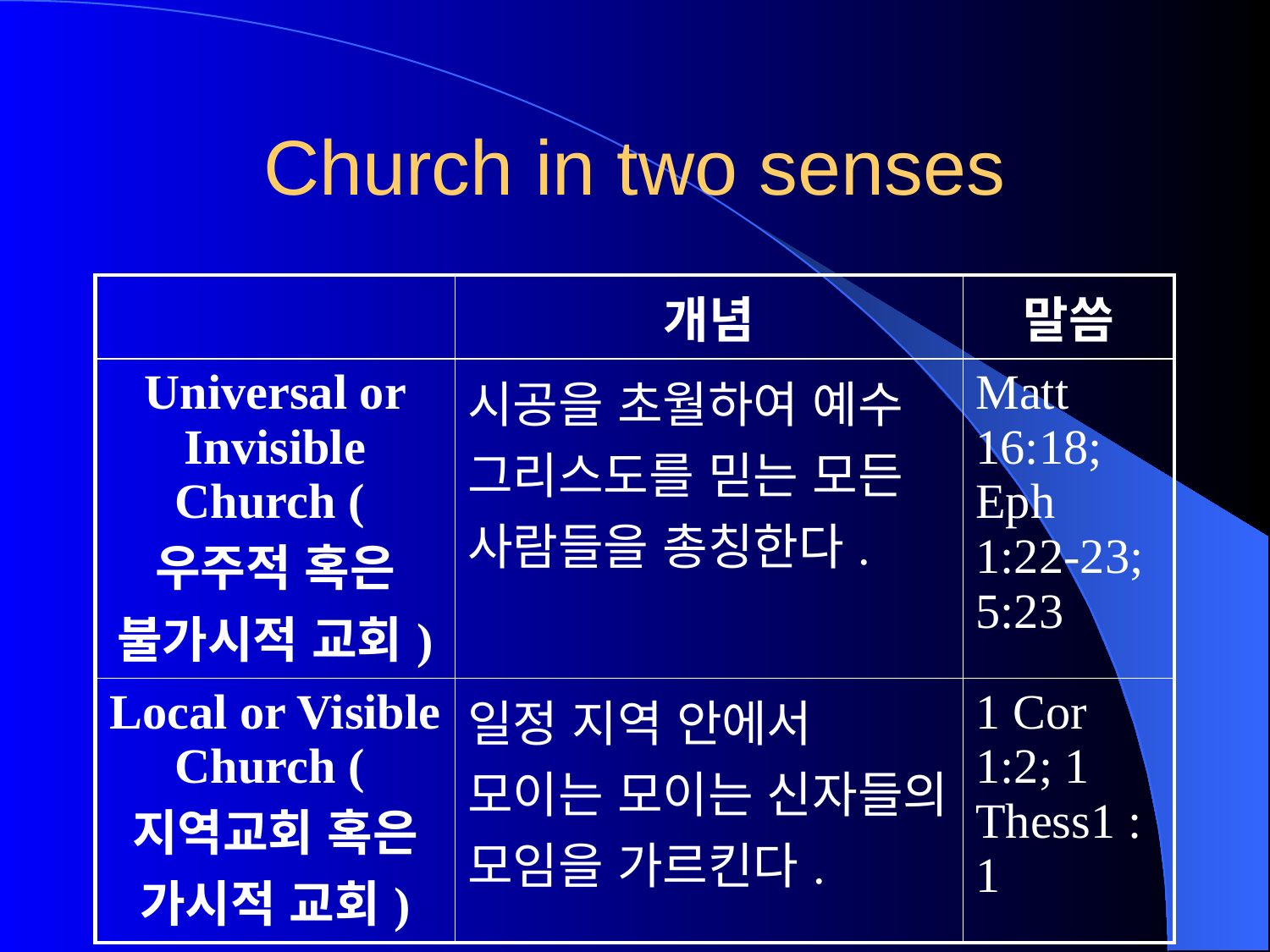

# Church in two senses
|  | 개념 | 말씀 |
| --- | --- | --- |
| Universal or Invisible Church (우주적 혹은 불가시적 교회) | 시공을 초월하여 예수 그리스도를 믿는 모든 사람들을 총칭한다. | Matt 16:18; Eph 1:22-23; 5:23 |
| Local or Visible Church (지역교회 혹은 가시적 교회) | 일정 지역 안에서 모이는 모이는 신자들의 모임을 가르킨다. | 1 Cor 1:2; 1 Thess1 :1 |